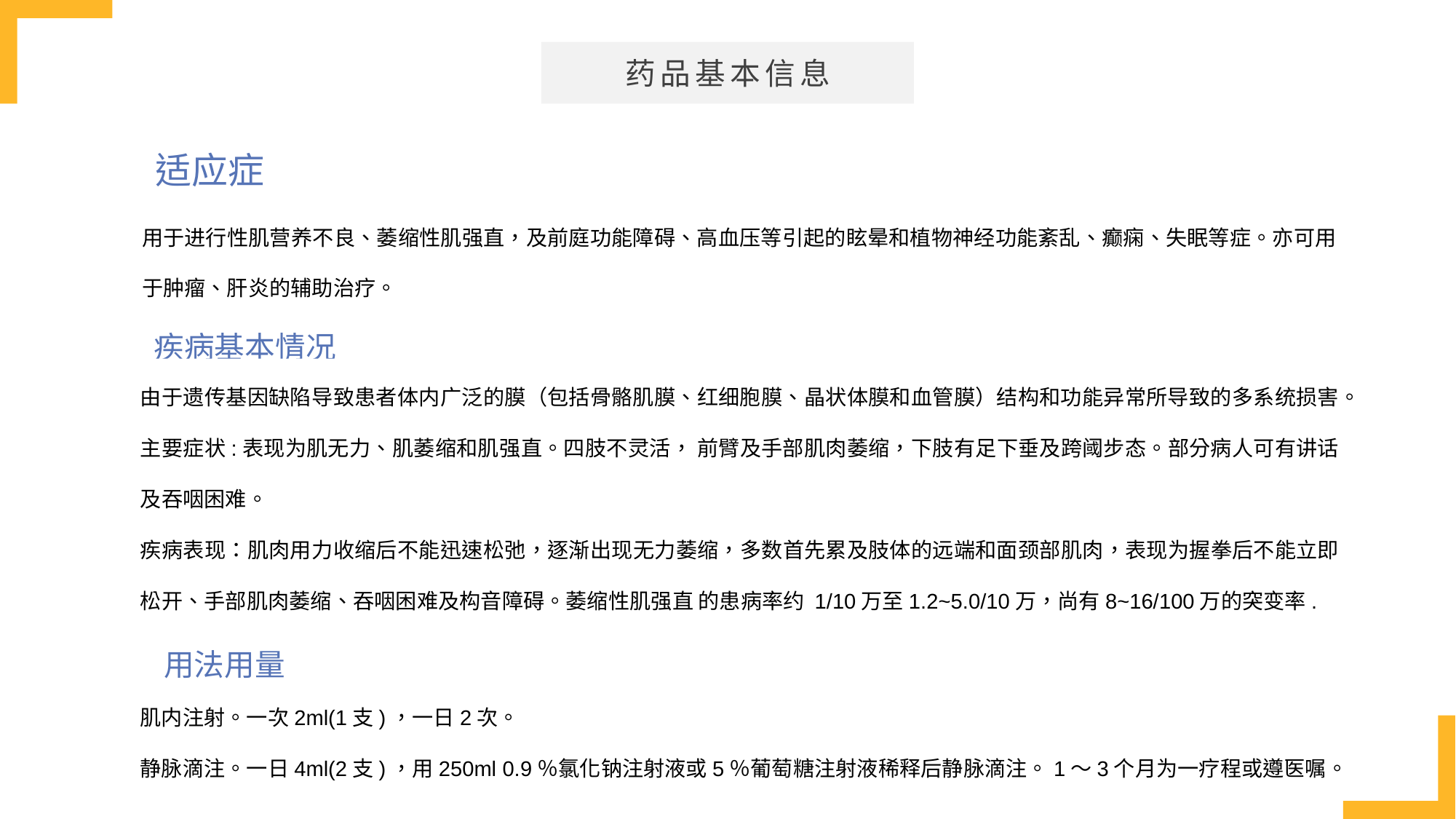

药品基本信息
适应症
用于进行性肌营养不良、萎缩性肌强直，及前庭功能障碍、高血压等引起的眩晕和植物神经功能紊乱、癫痫、失眠等症。亦可用于肿瘤、肝炎的辅助治疗。
疾病基本情况
由于遗传基因缺陷导致患者体内广泛的膜（包括骨骼肌膜、红细胞膜、晶状体膜和血管膜）结构和功能异常所导致的多系统损害。
主要症状:表现为肌无力、肌萎缩和肌强直。四肢不灵活， 前臂及手部肌肉萎缩，下肢有足下垂及跨阈步态。部分病人可有讲话及吞咽困难。
疾病表现：肌肉用力收缩后不能迅速松弛，逐渐出现无力萎缩，多数首先累及肢体的远端和面颈部肌肉，表现为握拳后不能立即松开、手部肌肉萎缩、吞咽困难及构音障碍。萎缩性肌强直 的患病率约 1/10万至1.2~5.0/10万，尚有8~16/100万的突变率.
用法用量
肌内注射。一次2ml(1支)，一日2次。
静脉滴注。一日4ml(2支)，用250ml 0.9％氯化钠注射液或5％葡萄糖注射液稀释后静脉滴注。1～3个月为一疗程或遵医嘱。